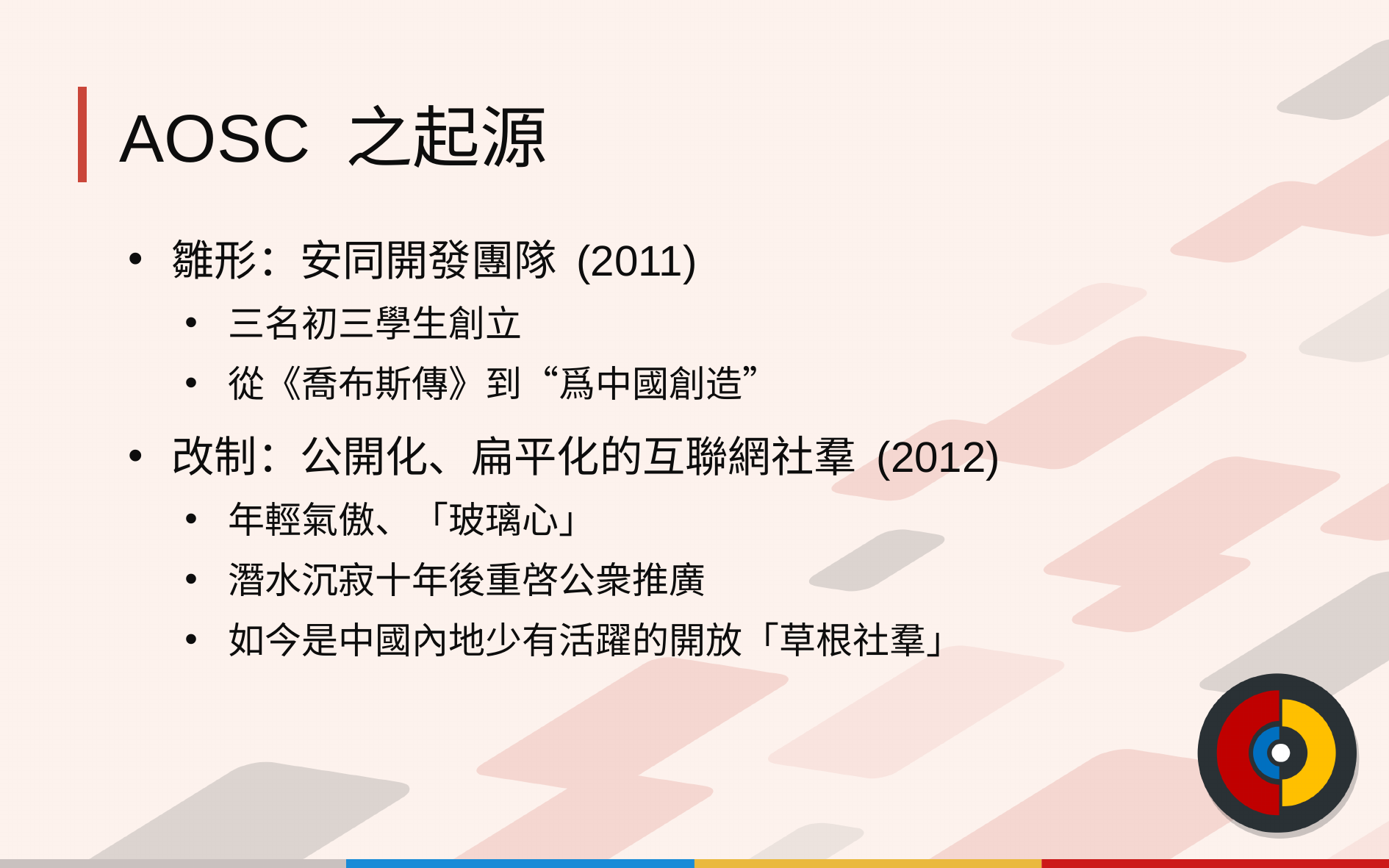

# AOSC 之起源
雛形：安同開發團隊 (2011)
三名初三學生創立
從《喬布斯傳》到“爲中國創造”
改制：公開化、扁平化的互聯網社羣 (2012)
年輕氣傲、「玻璃心」
潛水沉寂十年後重啓公衆推廣
如今是中國內地少有活躍的開放「草根社羣」